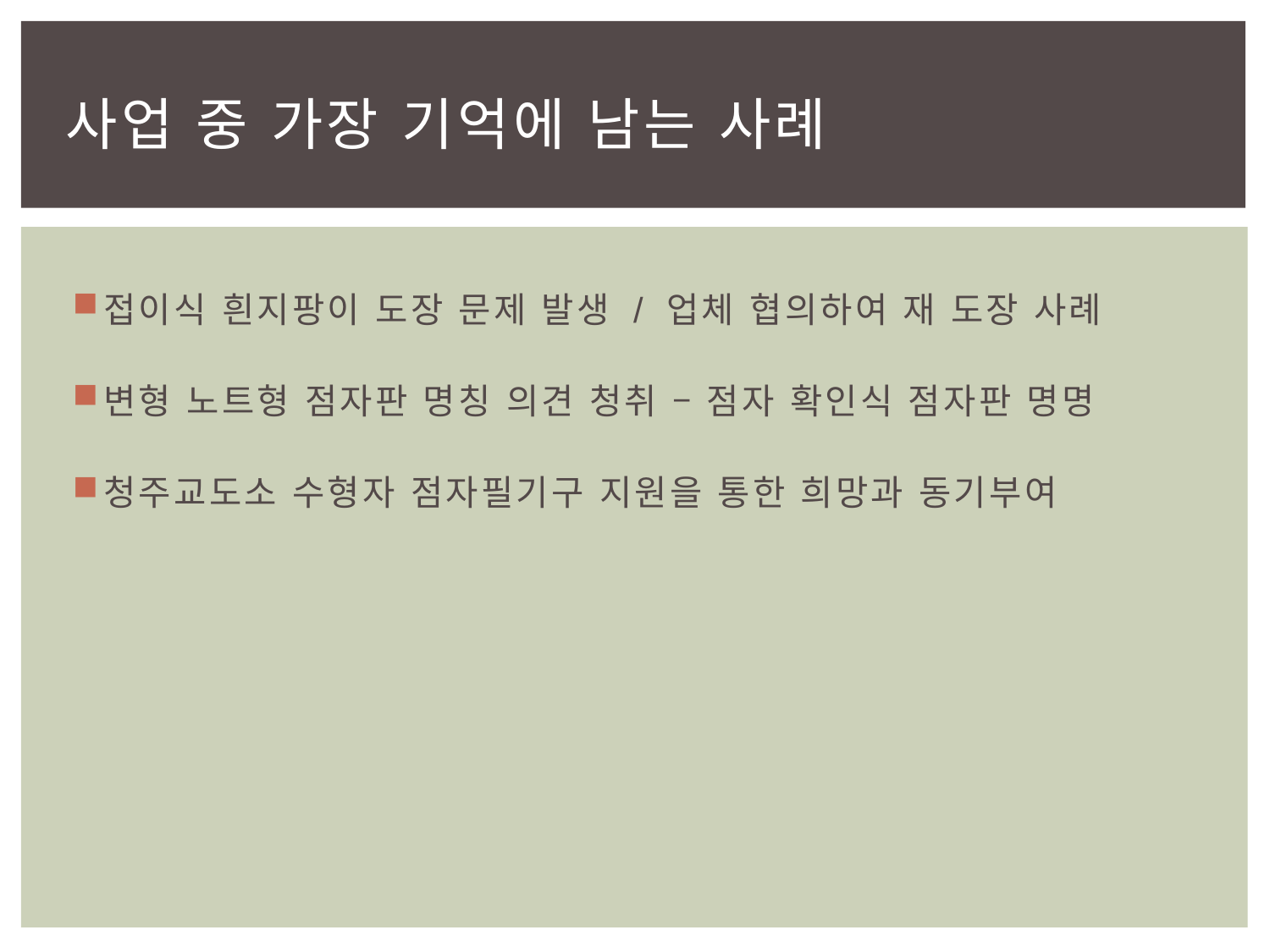

# 사업 중 가장 기억에 남는 사례
접이식 흰지팡이 도장 문제 발생 / 업체 협의하여 재 도장 사례
변형 노트형 점자판 명칭 의견 청취 – 점자 확인식 점자판 명명
청주교도소 수형자 점자필기구 지원을 통한 희망과 동기부여